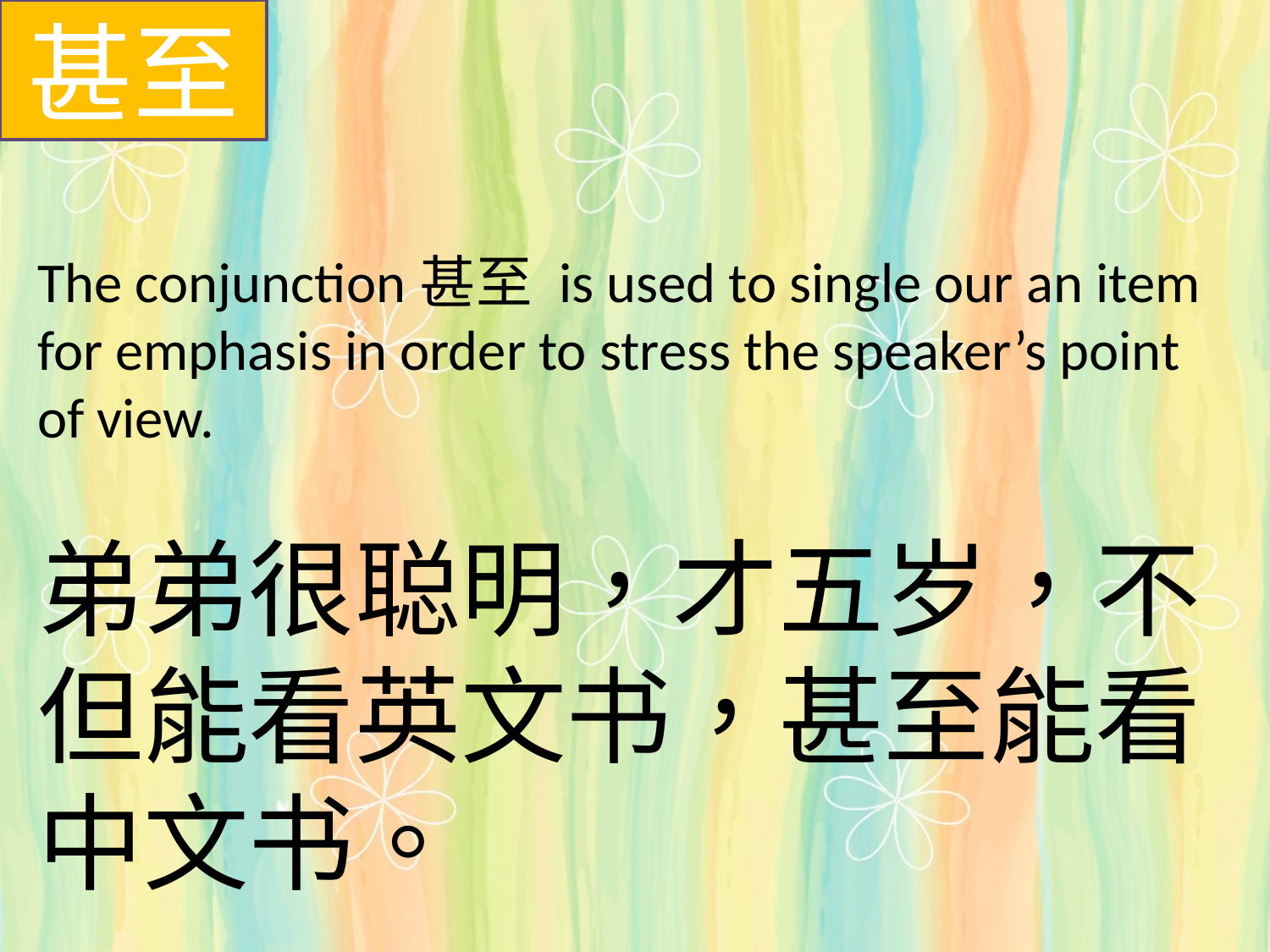

甚至
The conjunction甚至 is used to single our an item for emphasis in order to stress the speaker’s point of view.
弟弟很聪明，才五岁，不但能看英文书，甚至能看中文书。